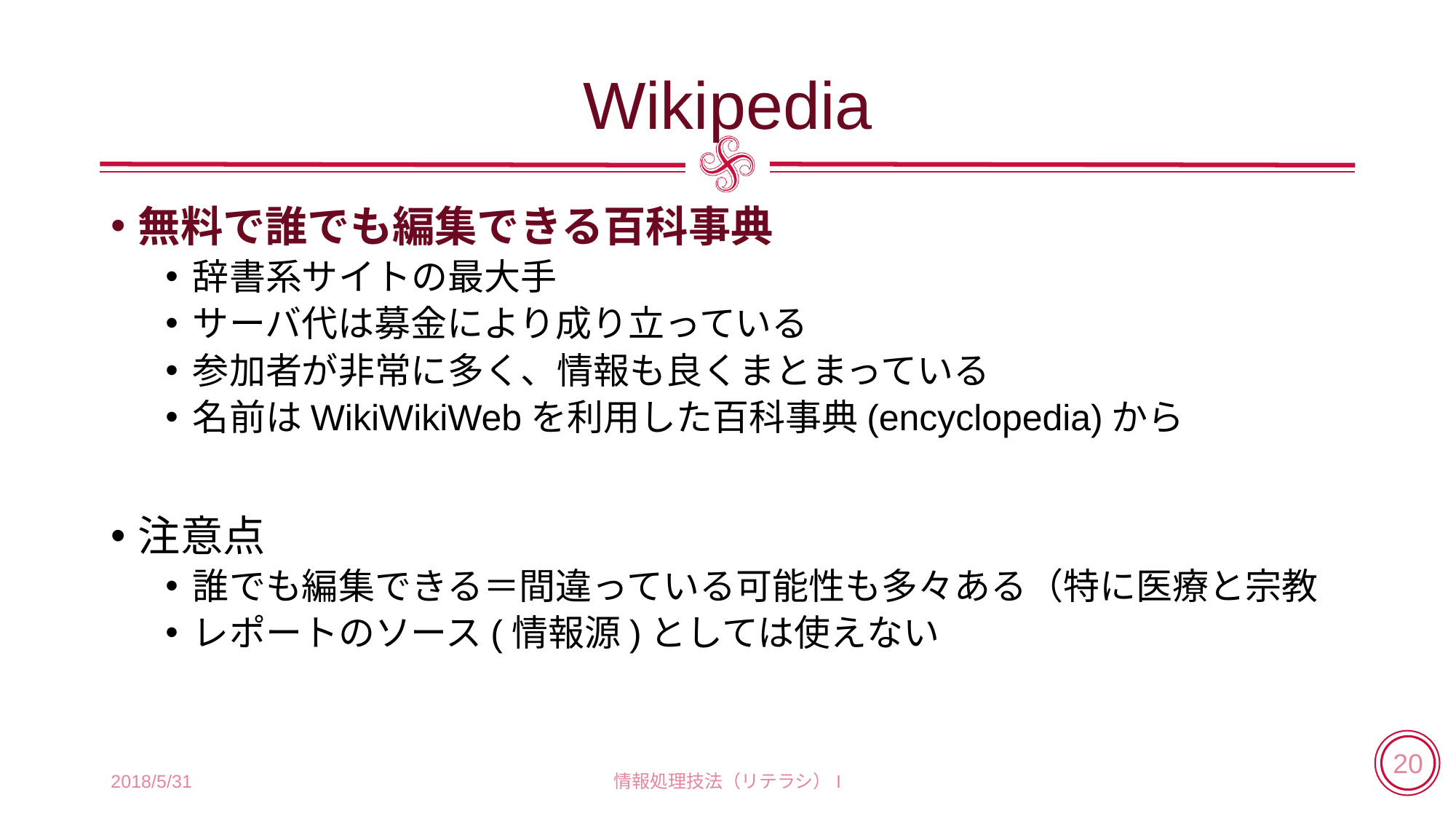

# Wikipedia
無料で誰でも編集できる百科事典
辞書系サイトの最大手
サーバ代は募金により成り立っている
参加者が非常に多く、情報も良くまとまっている
名前はWikiWikiWebを利用した百科事典(encyclopedia)から

注意点
誰でも編集できる＝間違っている可能性も多々ある（特に医療と宗教
レポートのソース(情報源)としては使えない
2018/5/31
情報処理技法（リテラシ）I